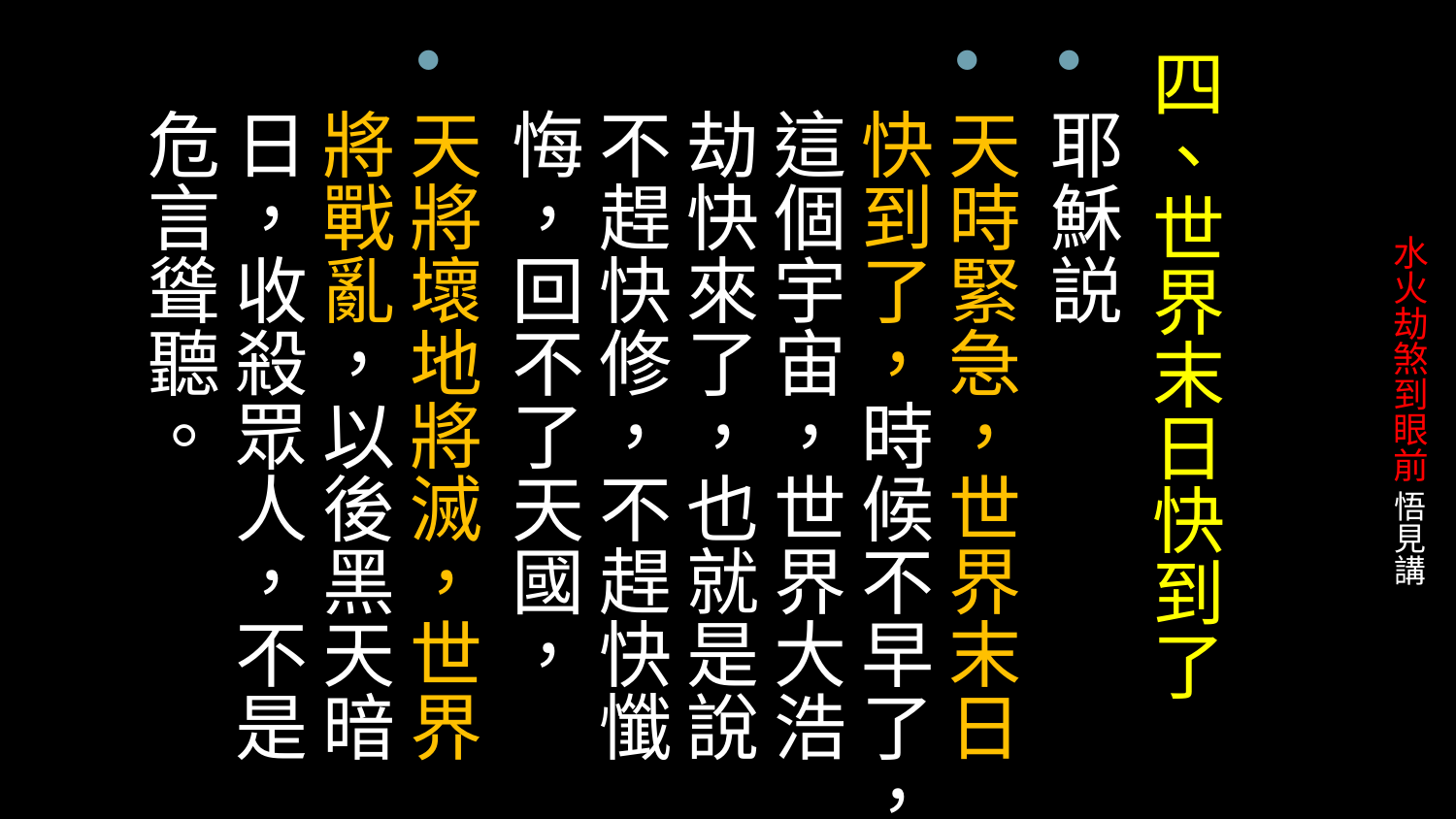

# 水火劫煞到眼前 悟見講
四、世界末日快到了
耶穌説
天時緊急，世界末日快到了，時候不早了，這個宇宙，世界大浩劫快來了，也就是說不趕快修，不趕快懺悔，回不了天國，
天將壞地將滅，世界將戰亂，以後黑天暗日，收殺眾人，不是危言聳聽。